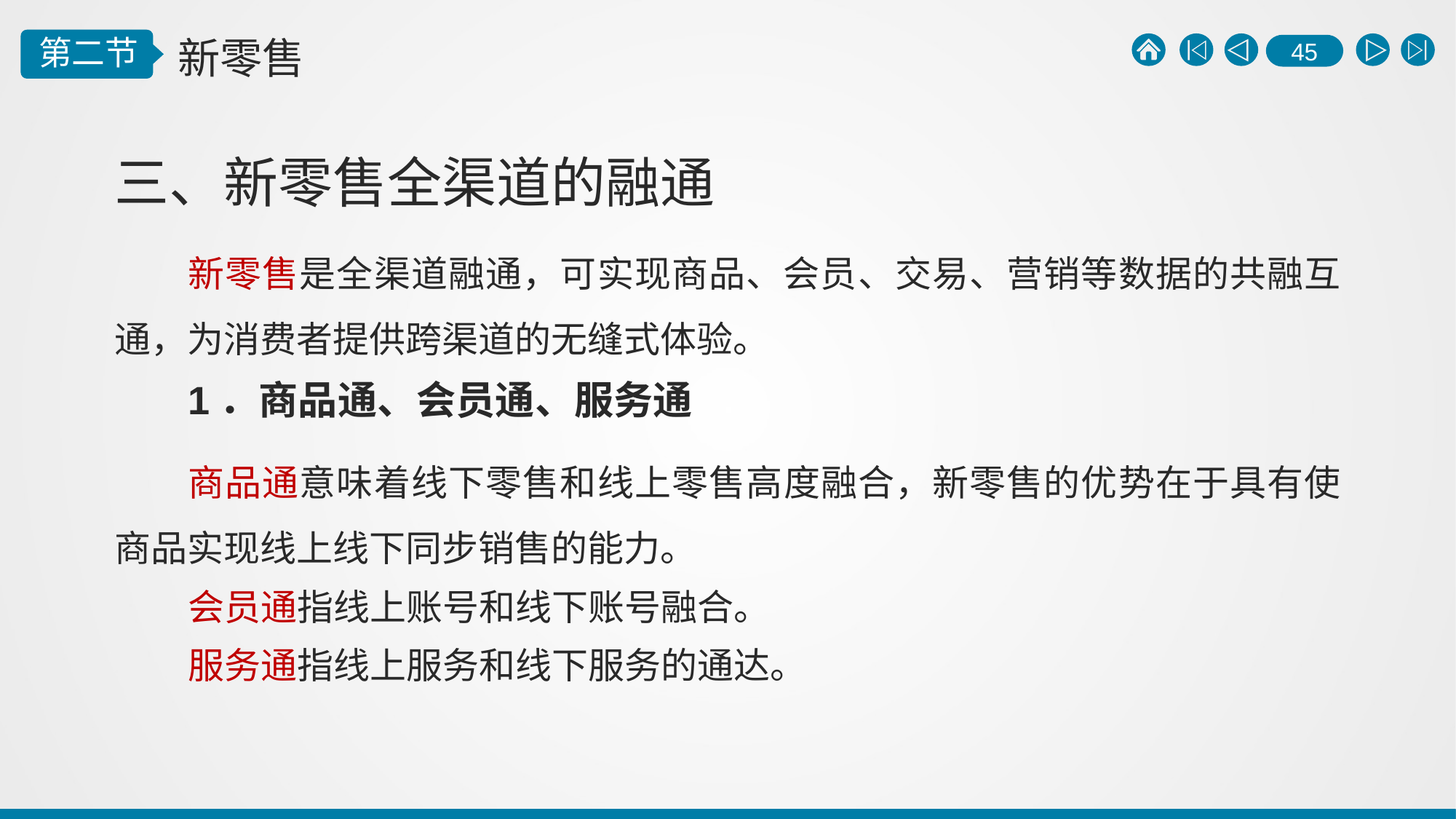

三、新零售全渠道的融通
新零售是全渠道融通，可实现商品、会员、交易、营销等数据的共融互通，为消费者提供跨渠道的无缝式体验。
1．商品通、会员通、服务通
商品通意味着线下零售和线上零售高度融合，新零售的优势在于具有使商品实现线上线下同步销售的能力。
会员通指线上账号和线下账号融合。
服务通指线上服务和线下服务的通达。